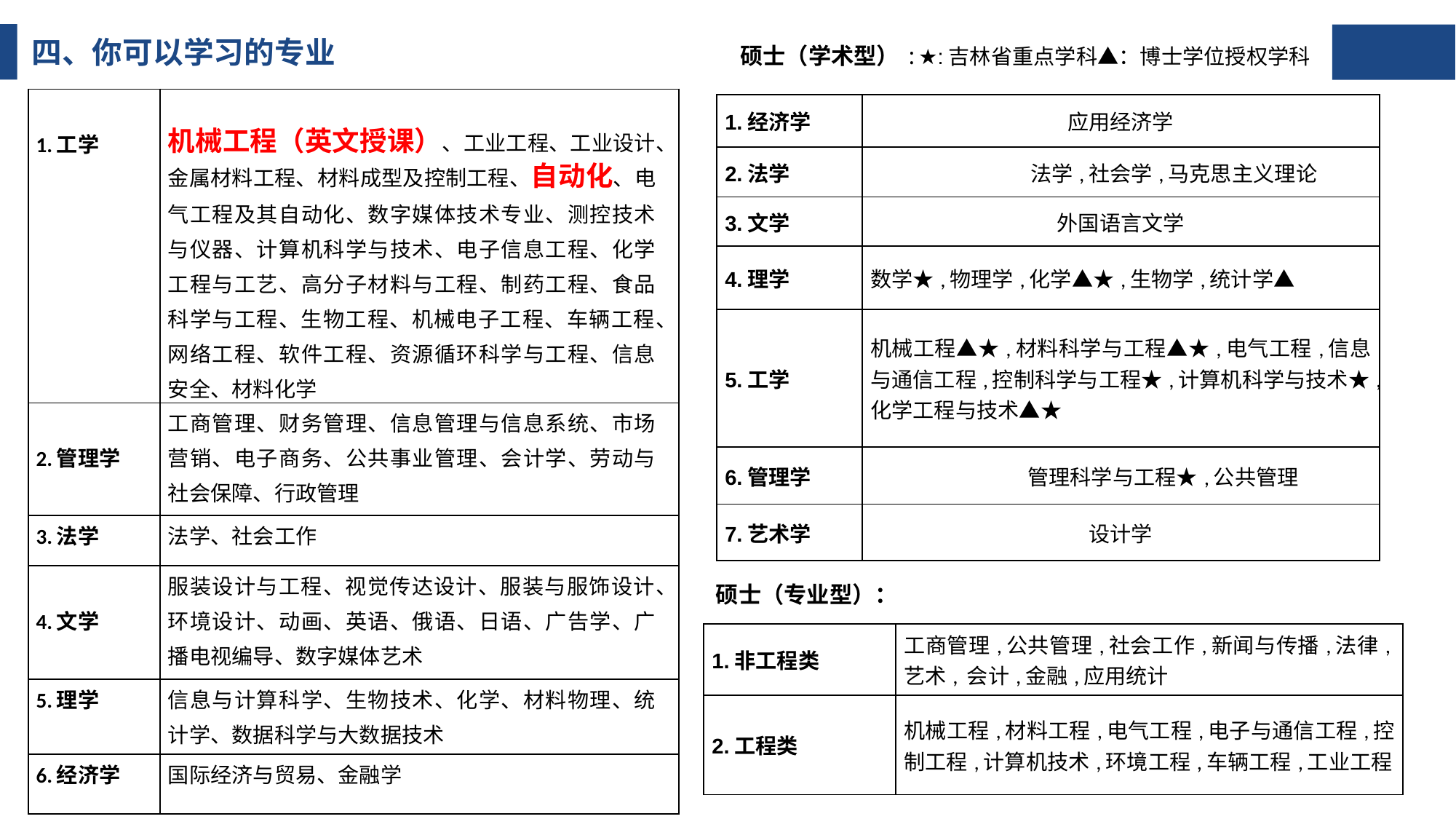

四、你可以学习的专业
硕士（学术型）:★:吉林省重点学科▲：博士学位授权学科
| 1.工学 | 机械工程（英文授课）、工业工程、工业设计、金属材料工程、材料成型及控制工程、自动化、电气工程及其自动化、数字媒体技术专业、测控技术与仪器、计算机科学与技术、电子信息工程、化学工程与工艺、高分子材料与工程、制药工程、食品科学与工程、生物工程、机械电子工程、车辆工程、网络工程、软件工程、资源循环科学与工程、信息安全、材料化学 |
| --- | --- |
| 2.管理学 | 工商管理、财务管理、信息管理与信息系统、市场营销、电子商务、公共事业管理、会计学、劳动与社会保障、行政管理 |
| 3.法学 | 法学、社会工作 |
| 4.文学 | 服装设计与工程、视觉传达设计、服装与服饰设计、环境设计、动画、英语、俄语、日语、广告学、广播电视编导、数字媒体艺术 |
| 5.理学 | 信息与计算科学、生物技术、化学、材料物理、统计学、数据科学与大数据技术 |
| 6.经济学 | 国际经济与贸易、金融学 |
| 1.经济学 | 应用经济学 |
| --- | --- |
| 2.法学 | 法学,社会学,马克思主义理论 |
| 3.文学 | 外国语言文学 |
| 4.理学 | 数学★,物理学,化学▲★,生物学,统计学▲ |
| 5.工学 | 机械工程▲★,材料科学与工程▲★,电气工程,信息与通信工程,控制科学与工程★,计算机科学与技术★,化学工程与技术▲★ |
| 6.管理学 | 管理科学与工程★,公共管理 |
| 7.艺术学 | 设计学 |
硕士（专业型）：
| 1.非工程类 | 工商管理,公共管理,社会工作,新闻与传播,法律,艺术, 会计,金融,应用统计 |
| --- | --- |
| 2.工程类 | 机械工程,材料工程,电气工程,电子与通信工程,控制工程,计算机技术,环境工程,车辆工程,工业工程 |